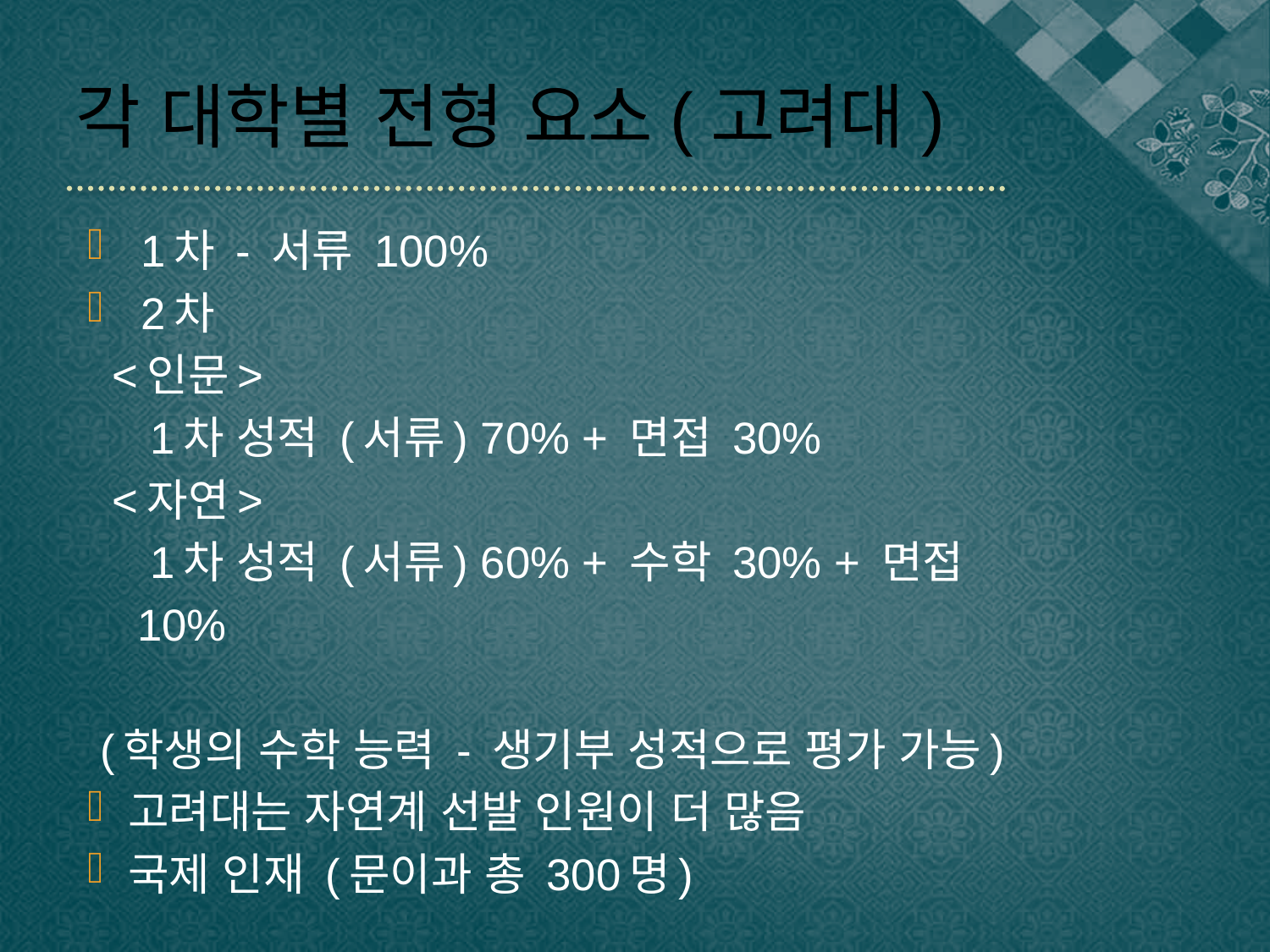

# 각 대학별 전형 요소(고려대)
 1차 - 서류 100%
 2차
  <인문>
     1차 성적 (서류) 70% + 면접 30%
  <자연>
     1차 성적 (서류) 60% + 수학 30% + 면접
    10%

 (학생의 수학 능력 - 생기부 성적으로 평가 가능)
고려대는 자연계 선발 인원이 더 많음
국제 인재 (문이과 총 300명)